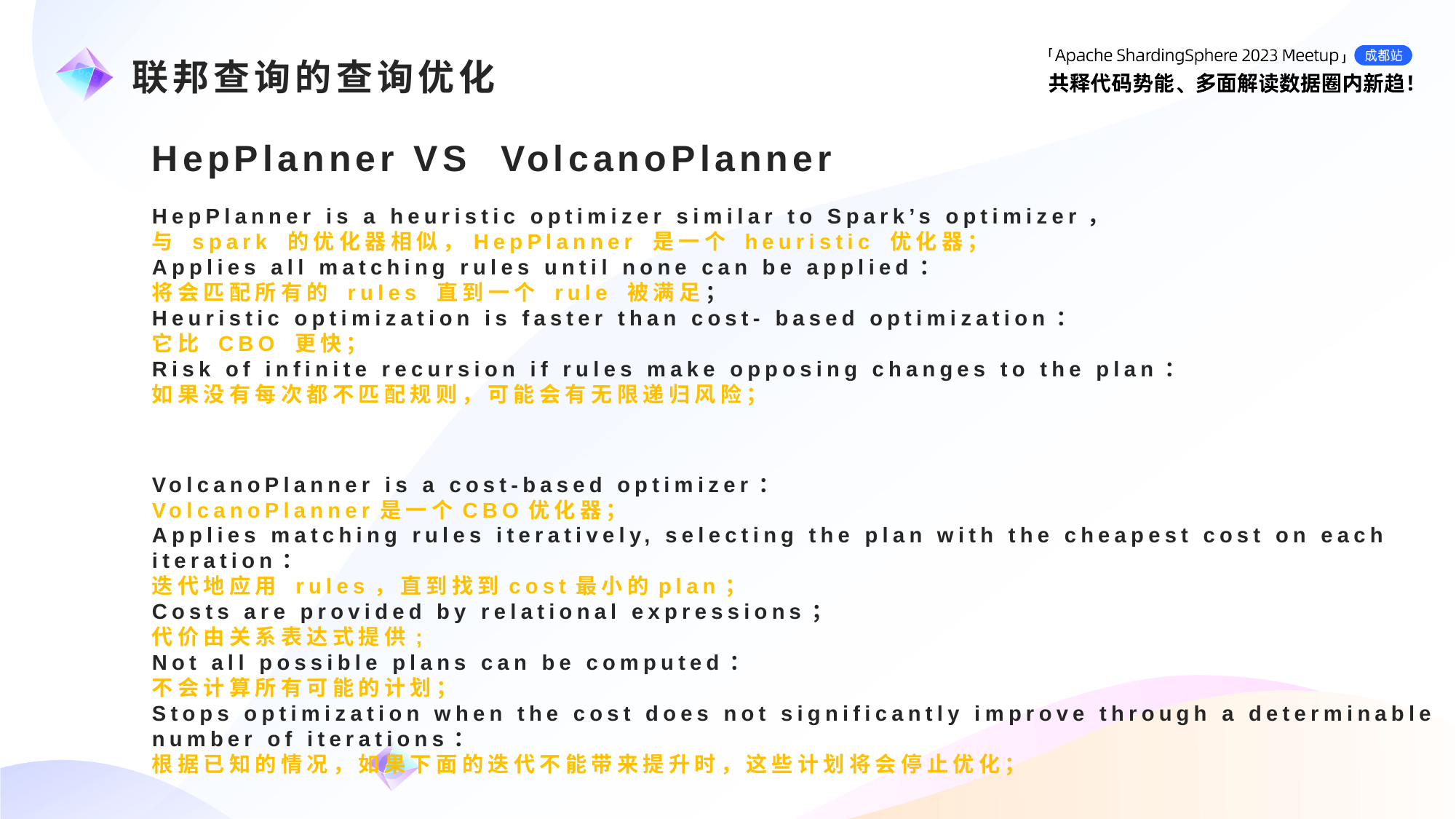

e7d195523061f1c0c2b73831c94a3edc981f60e396d3e182073EE1468018468A7F192AE5E5CD515B6C3125F8AF6E4EE646174E8CF0B46FD19828DCE8CDA3B3A044A74F0E769C5FA8CB87AB6FC303C8BA3785FAC64AF5424764E128FECAE4CC727650C04623638EBB0E38E204334561D5C6A1F0CAD760F6FBB7D9E209A4CCD06739B0CBDF42479AA5F56606813F7B2771
联邦查询的查询优化
HepPlanner VS  VolcanoPlanner

HepPlanner is a heuristic optimizer similar to Spark’s optimizer，
与 spark 的优化器相似，HepPlanner 是一个 heuristic 优化器；
Applies all matching rules until none can be applied：
将会匹配所有的 rules 直到一个 rule 被满足；
Heuristic optimization is faster than cost- based optimization：
它比 CBO 更快；
Risk of infinite recursion if rules make opposing changes to the plan：
如果没有每次都不匹配规则，可能会有无限递归风险；

VolcanoPlanner is a cost-based optimizer：
VolcanoPlanner是一个CBO优化器；
Applies matching rules iteratively, selecting the plan with the cheapest cost on each iteration：
迭代地应用 rules，直到找到cost最小的plan；
Costs are provided by relational expressions；
代价由关系表达式提供;
Not all possible plans can be computed：
不会计算所有可能的计划；
Stops optimization when the cost does not significantly improve through a determinable number of iterations：
根据已知的情况，如果下面的迭代不能带来提升时，这些计划将会停止优化；